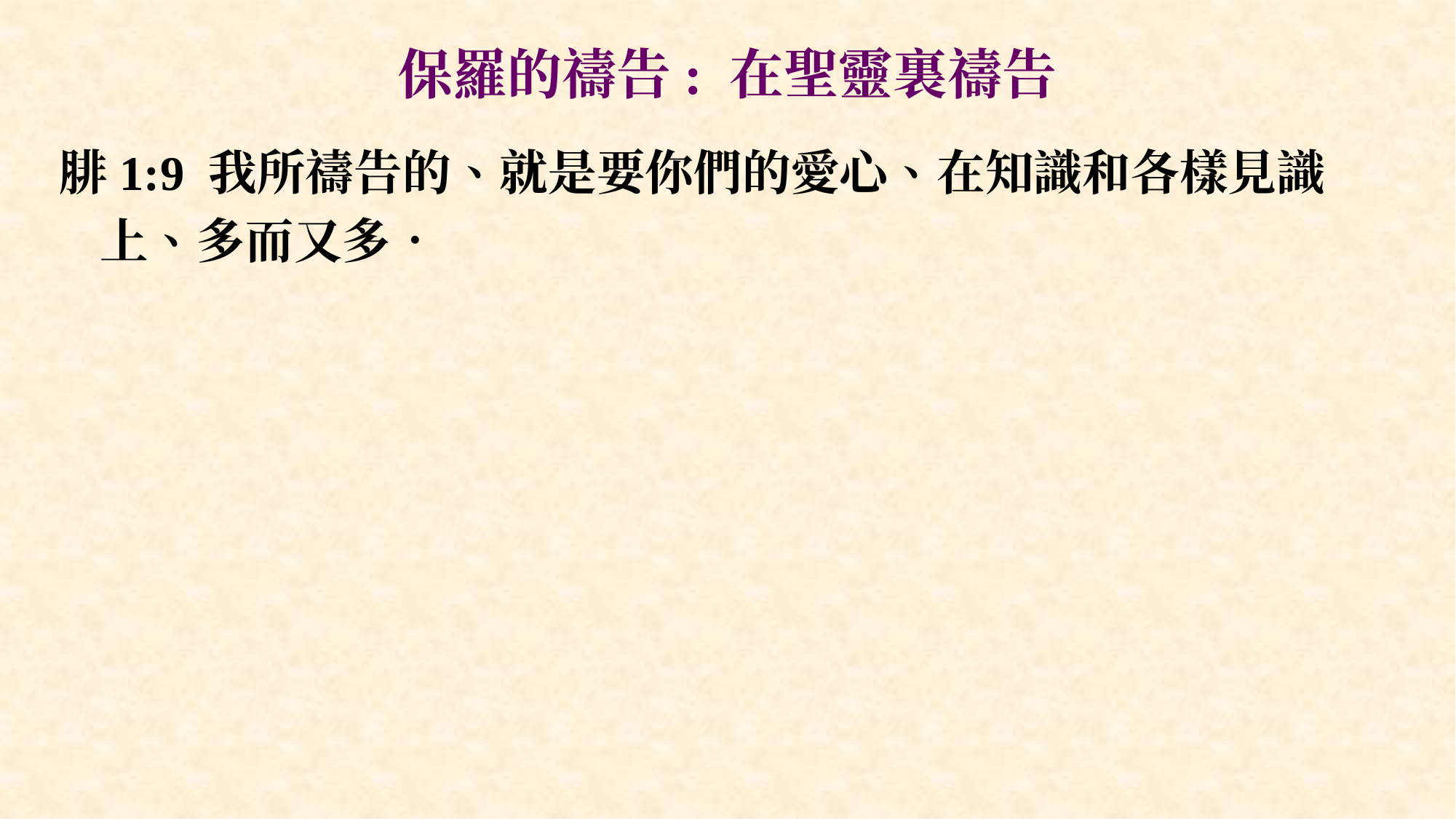

# 保羅的禱告: 在聖靈裏禱告
腓1:9 我所禱告的、就是要你們的愛心、在知識和各樣見識上、多而又多．